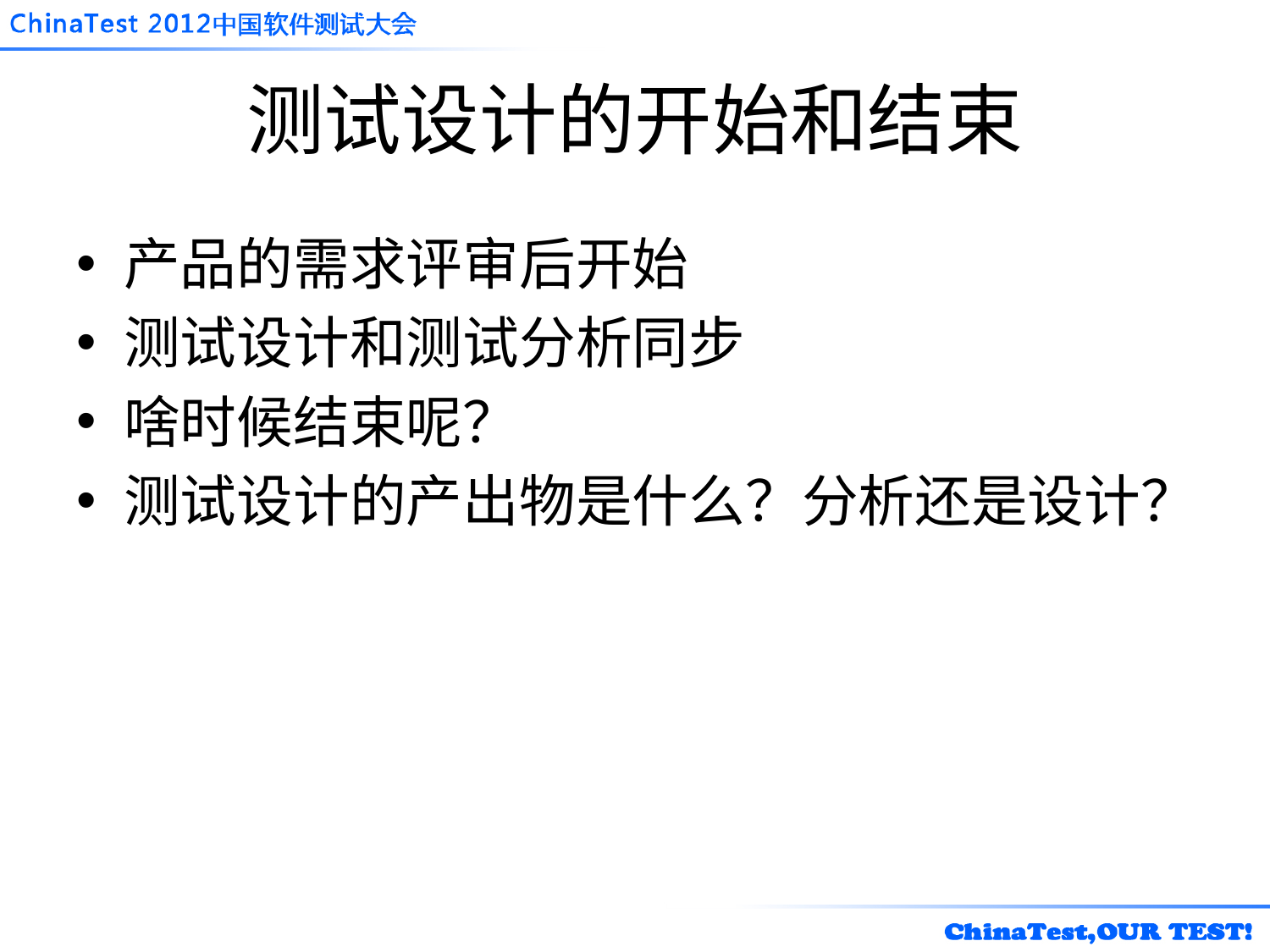

# 测试设计的开始和结束
产品的需求评审后开始
测试设计和测试分析同步
啥时候结束呢？
测试设计的产出物是什么？分析还是设计？